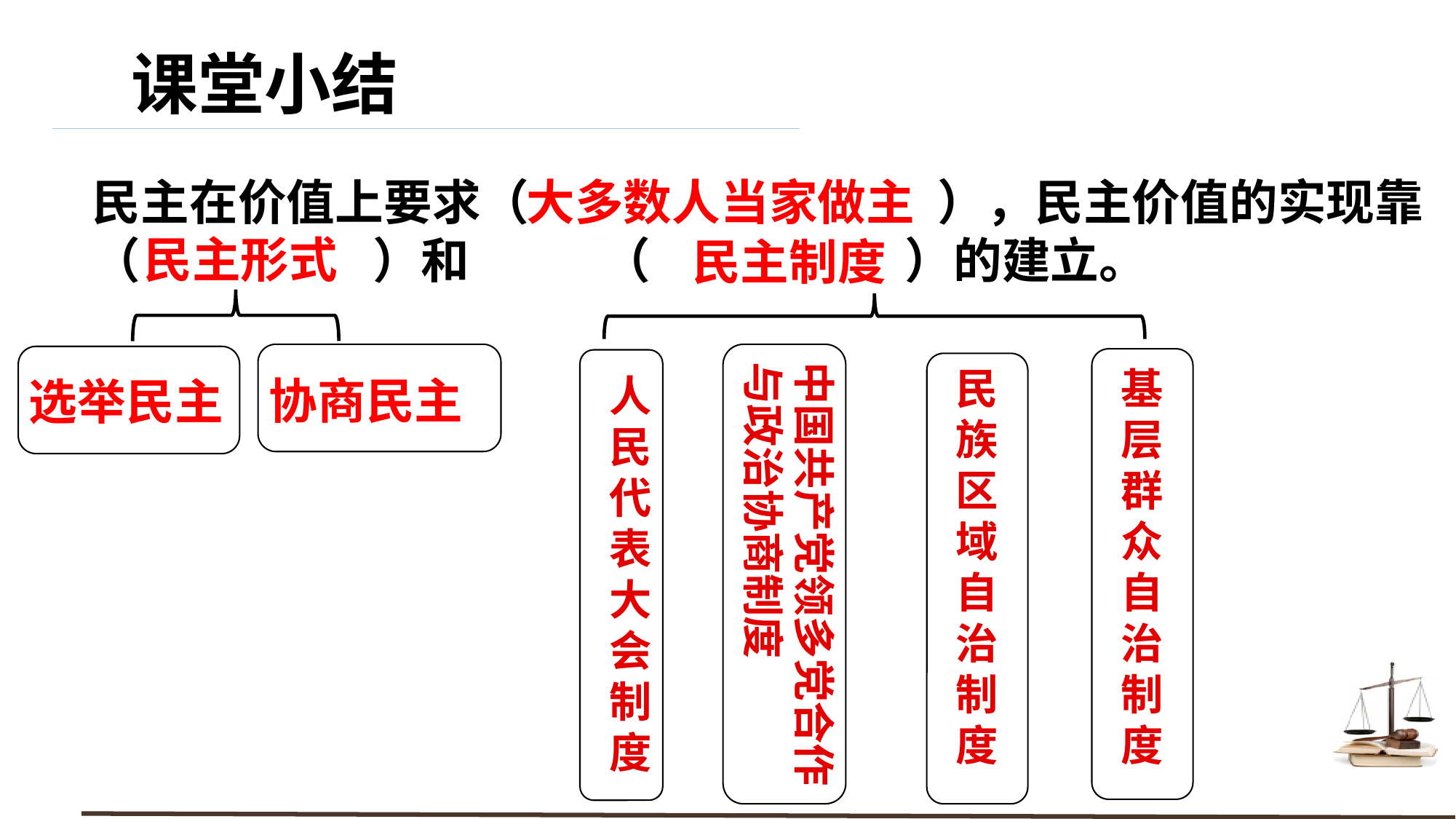

课堂小结

民主在价值上要求（                                     ），民主价值的实现靠（                     ）和            （                       ）的建立。
大多数人当家做主

民主形式
民主制度

基
层
群
众
自
治
制
度
民
族
区
域
自
治
制
度
中国共产党领多党合作与政治协商制度
人
民
代
表
大
会
制
度
协商民主
选举民主